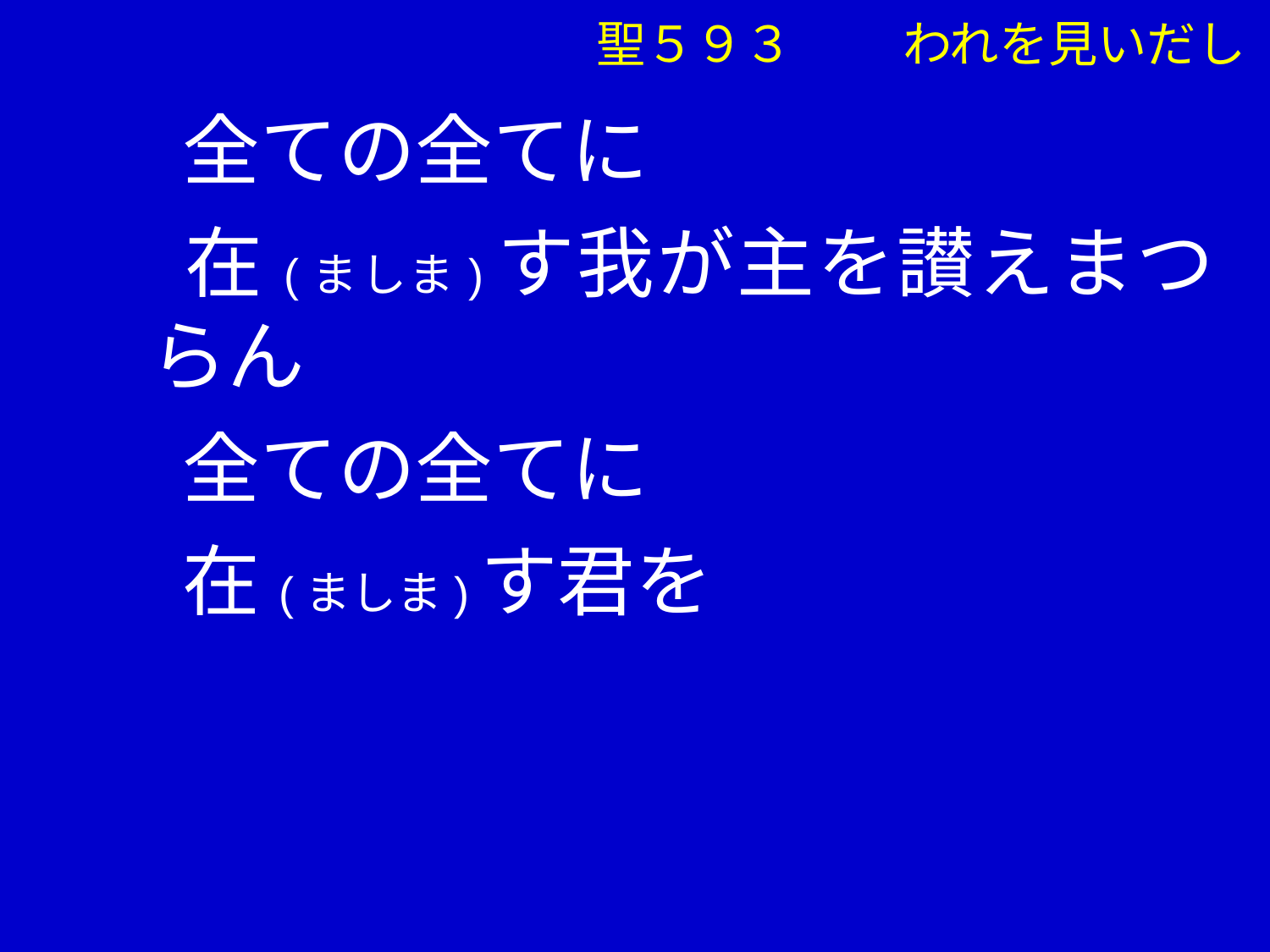

全ての全てに
　在(ましま)す我が主を讃えまつらん
　全ての全てに
　在(ましま)す君を

聖５９３　　 われを見いだし